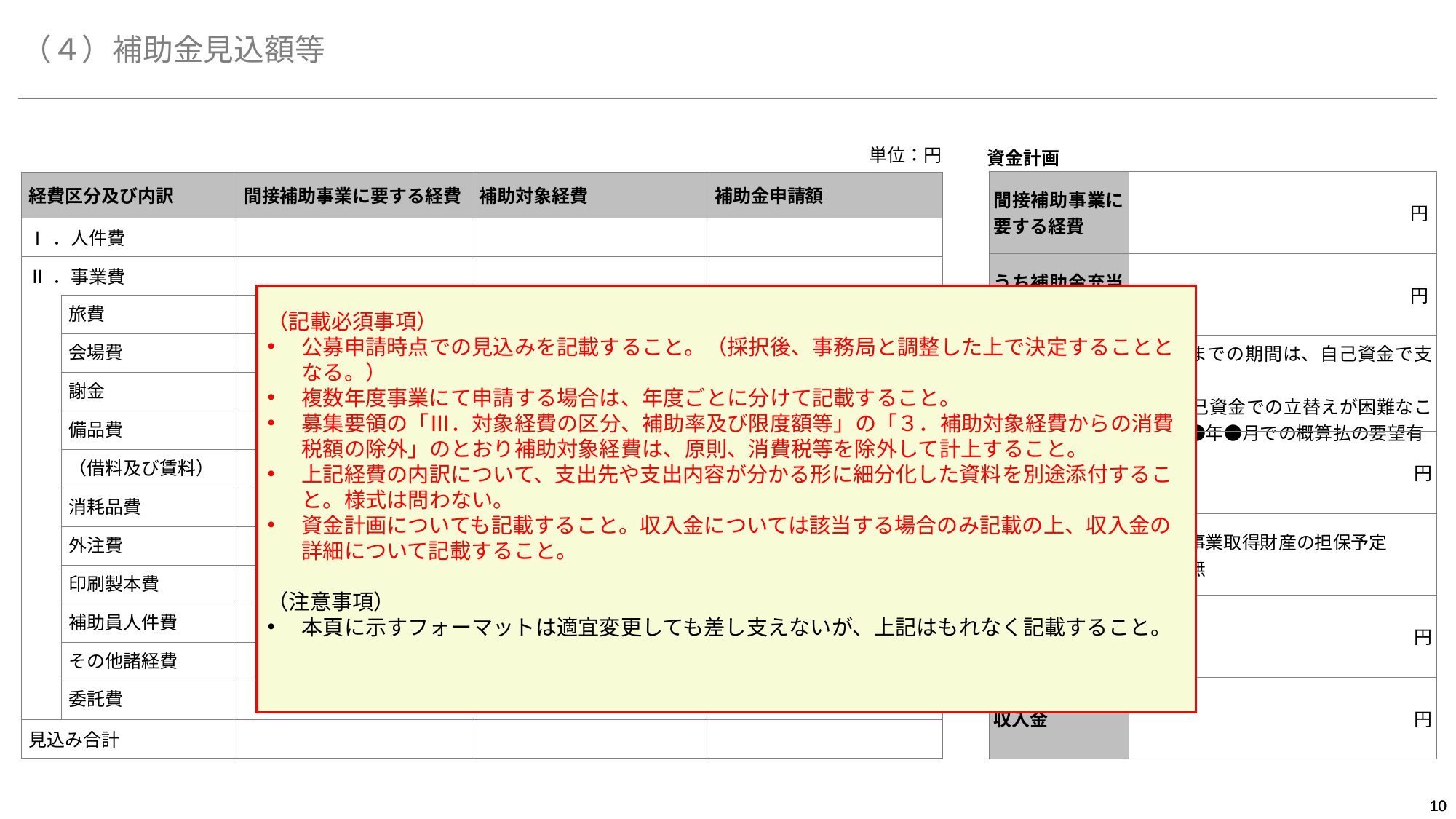

（４）補助金見込額等
単位：円
資金計画
| 間接補助事業に要する経費 | 円 |
| --- | --- |
| うち補助金充当見込み | 円 |
| 概算払い | 精算払までの期間は、自己資金で支弁予定 or　自己資金での立替えが困難なことから●年●月での概算払の要望有 |
| 金融機関等からの借入予定額 | 円 |
| 借入条件 | 接補助事業取得財産の担保予定　　　有・無 |
| 自己資金充当額 | 円 |
| 収入金 | 円 |
| 経費区分及び内訳 |  | 間接補助事業に要する経費 | 補助対象経費 | 補助金申請額 |
| --- | --- | --- | --- | --- |
| Ⅰ．人件費 |  |  |  |  |
| Ⅱ．事業費 |  |  |  |  |
|  | 旅費 |  |  |  |
|  | 会場費 |  |  |  |
|  | 謝金 |  |  |  |
|  | 備品費 |  |  |  |
|  | （借料及び賃料） |  |  |  |
|  | 消耗品費 |  |  |  |
|  | 外注費 |  |  |  |
|  | 印刷製本費 |  |  |  |
|  | 補助員人件費 |  |  |  |
|  | その他諸経費 |  |  |  |
|  | 委託費 |  |  |  |
| 見込み合計 |  |  |  |  |
（記載必須事項）
公募申請時点での見込みを記載すること。（採択後、事務局と調整した上で決定することとなる。）
複数年度事業にて申請する場合は、年度ごとに分けて記載すること。
募集要領の「Ⅲ．対象経費の区分、補助率及び限度額等」の「３．補助対象経費からの消費税額の除外」のとおり補助対象経費は、原則、消費税等を除外して計上すること。
上記経費の内訳について、支出先や支出内容が分かる形に細分化した資料を別途添付すること。様式は問わない。
資金計画についても記載すること。収入金については該当する場合のみ記載の上、収入金の詳細について記載すること。

（注意事項）
本頁に示すフォーマットは適宜変更しても差し支えないが、上記はもれなく記載すること。